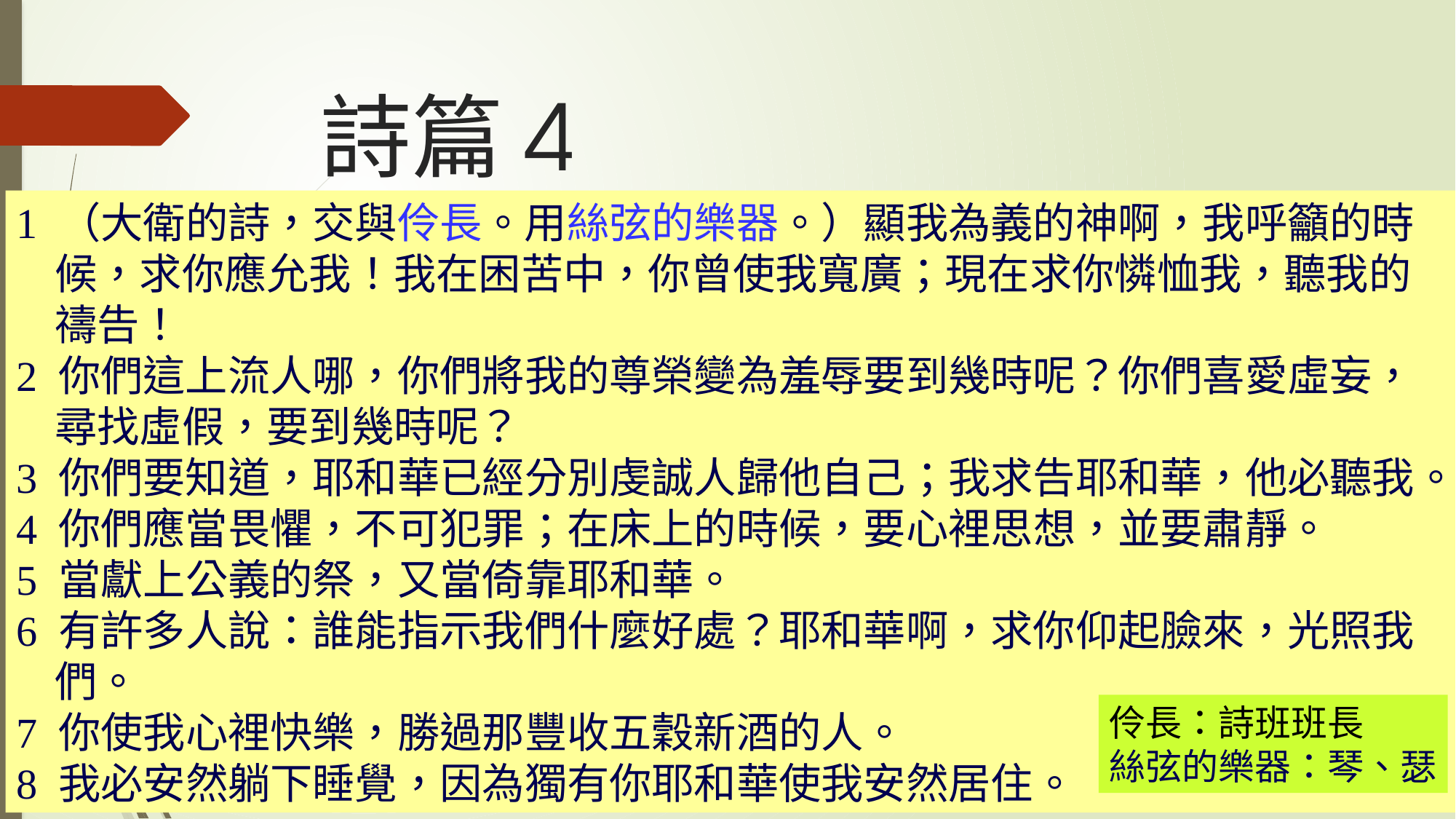

# 詩篇4
1 （大衛的詩，交與伶長。用絲弦的樂器。）顯我為義的神啊，我呼籲的時
   候，求你應允我！我在困苦中，你曾使我寬廣；現在求你憐恤我，聽我的
   禱告！
2 你們這上流人哪，你們將我的尊榮變為羞辱要到幾時呢？你們喜愛虛妄，
   尋找虛假，要到幾時呢？
3 你們要知道，耶和華已經分別虔誠人歸他自己；我求告耶和華，他必聽我。
4 你們應當畏懼，不可犯罪；在床上的時候，要心裡思想，並要肅靜。
5 當獻上公義的祭，又當倚靠耶和華。
6 有許多人說：誰能指示我們什麼好處？耶和華啊，求你仰起臉來，光照我
   們。
7 你使我心裡快樂，勝過那豐收五穀新酒的人。
8 我必安然躺下睡覺，因為獨有你耶和華使我安然居住。
伶長：詩班班長
絲弦的樂器：琴、瑟